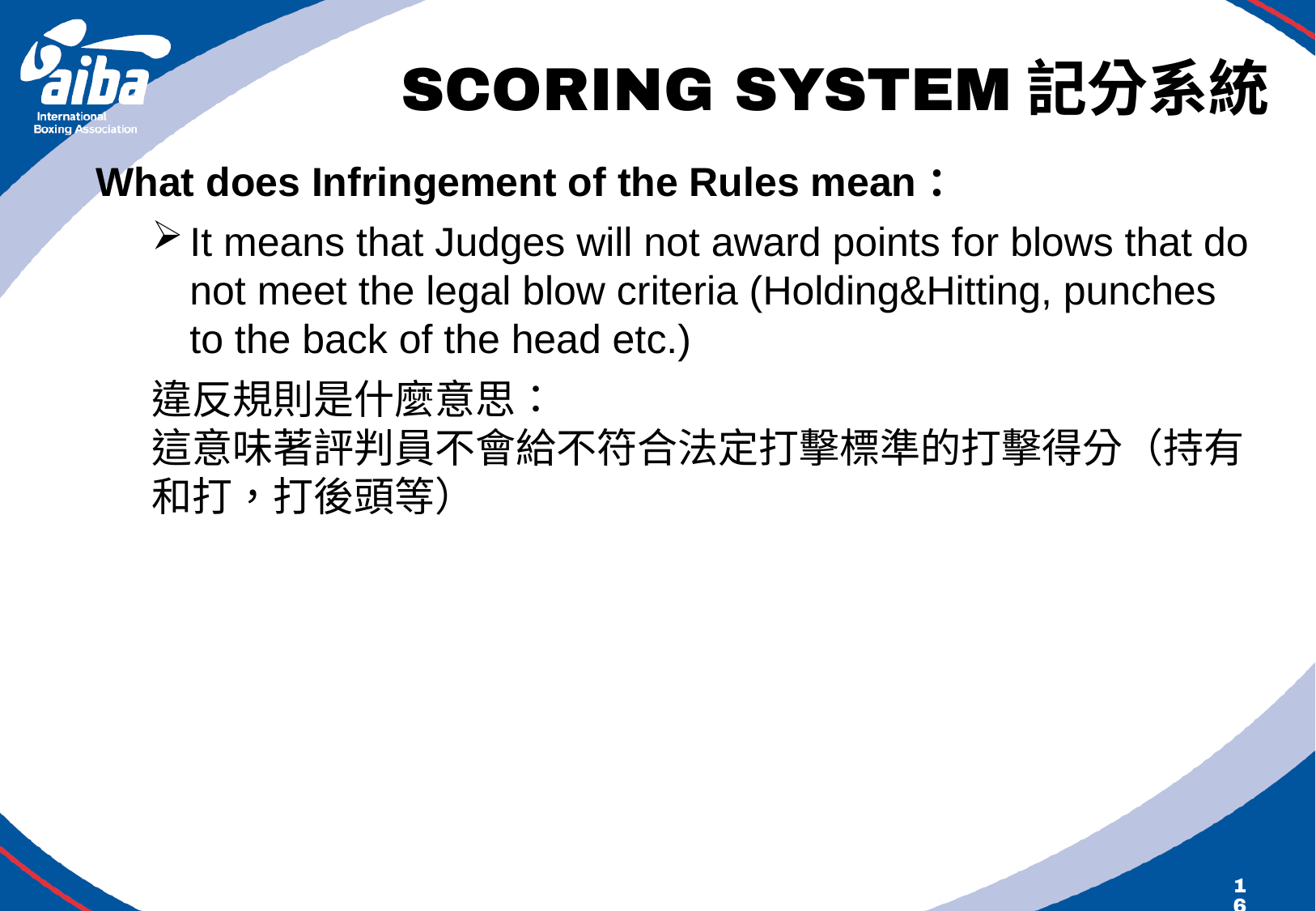

# SCORING SYSTEM記分系統
What does Infringement of the Rules mean：
It means that Judges will not award points for blows that do not meet the legal blow criteria (Holding&Hitting, punches to the back of the head etc.)
違反規則是什麼意思：
這意味著評判員不會給不符合法定打擊標準的打擊得分（持有和打，打後頭等）

163